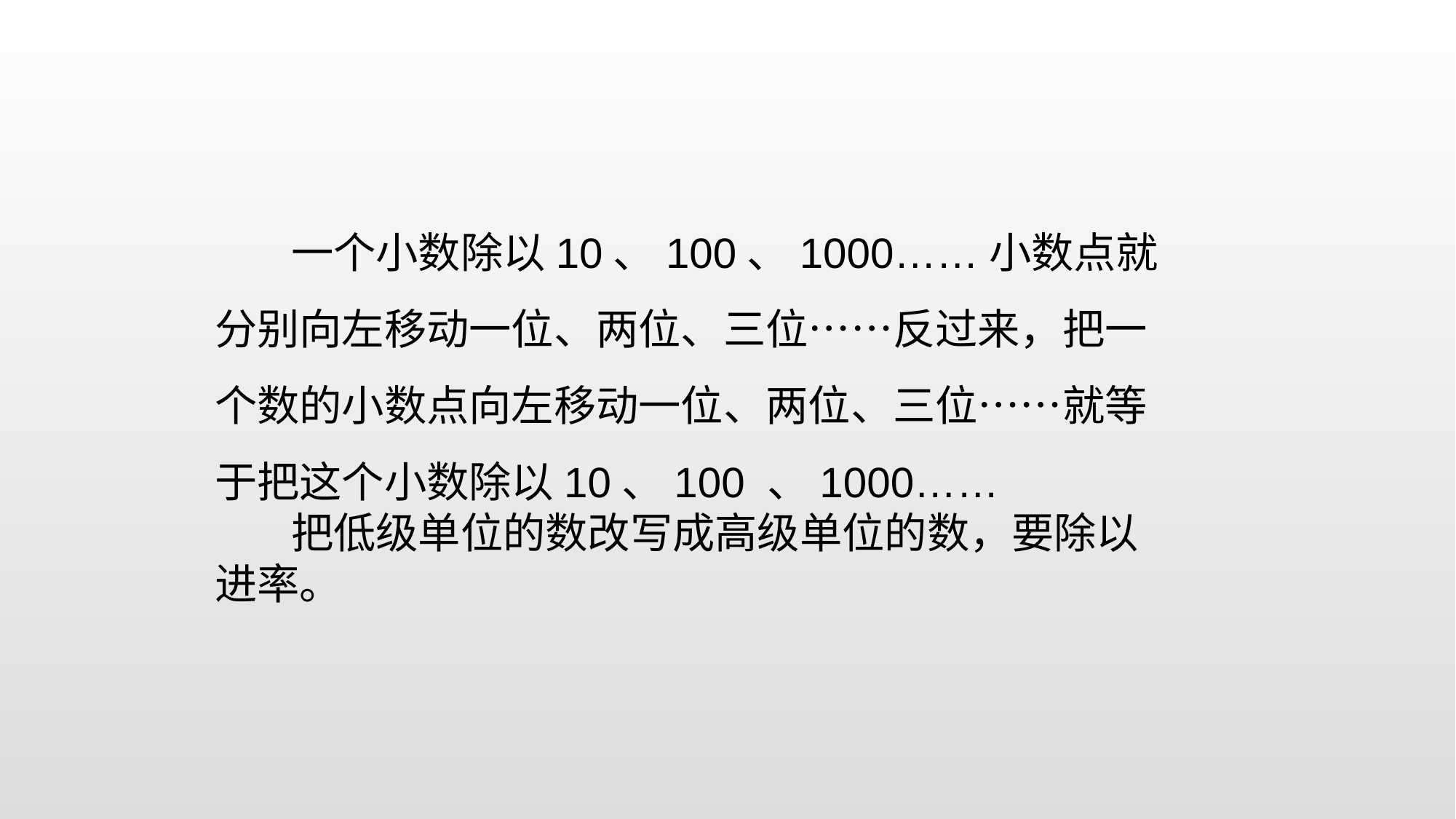

一个小数除以10、100、1000……小数点就分别向左移动一位、两位、三位……反过来，把一个数的小数点向左移动一位、两位、三位……就等于把这个小数除以10、100 、1000……
       把低级单位的数改写成高级单位的数，要除以进率。